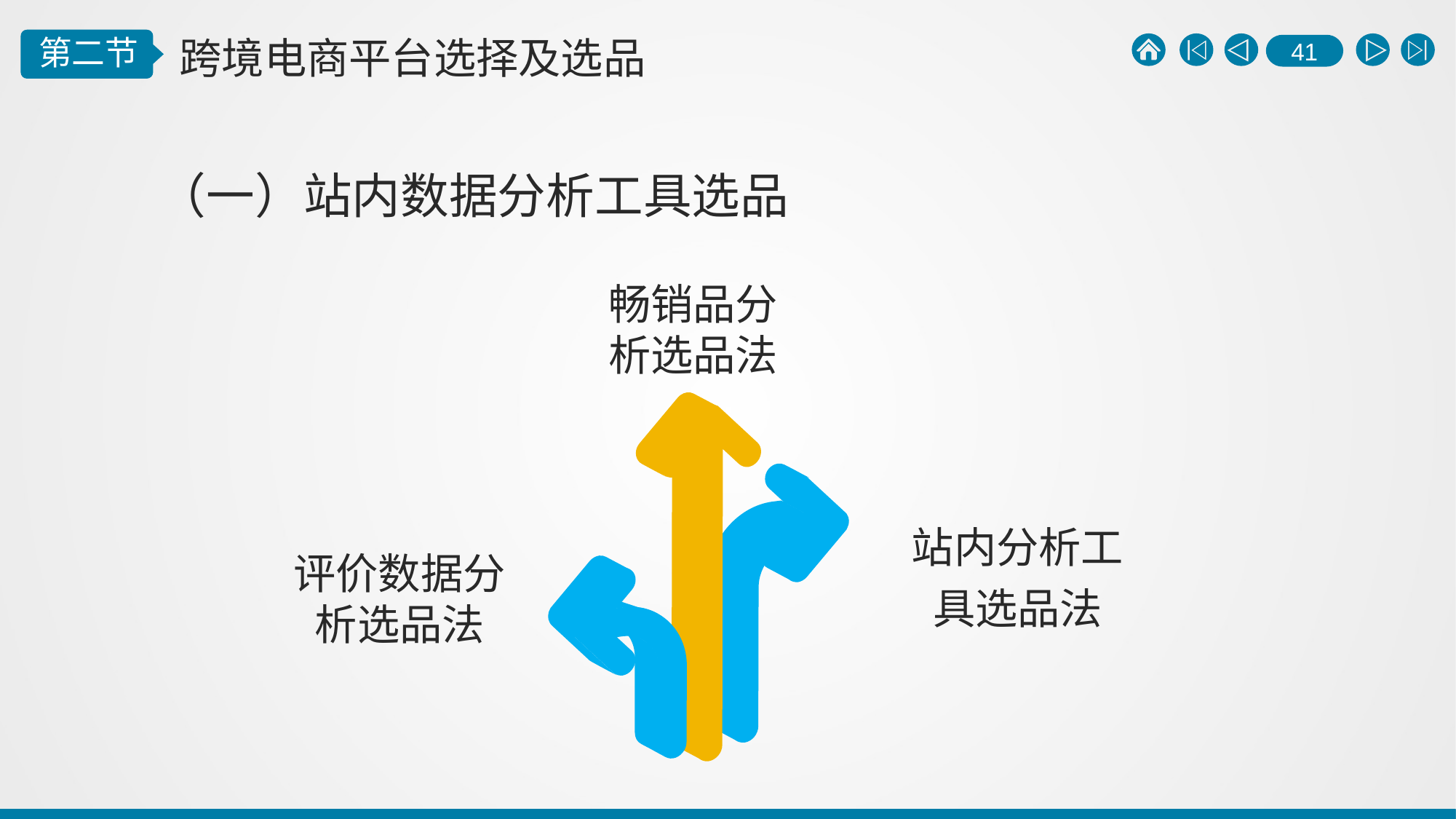

（一）站内数据分析工具选品
畅销品分析选品法

站内分析工具选品法
评价数据分析选品法